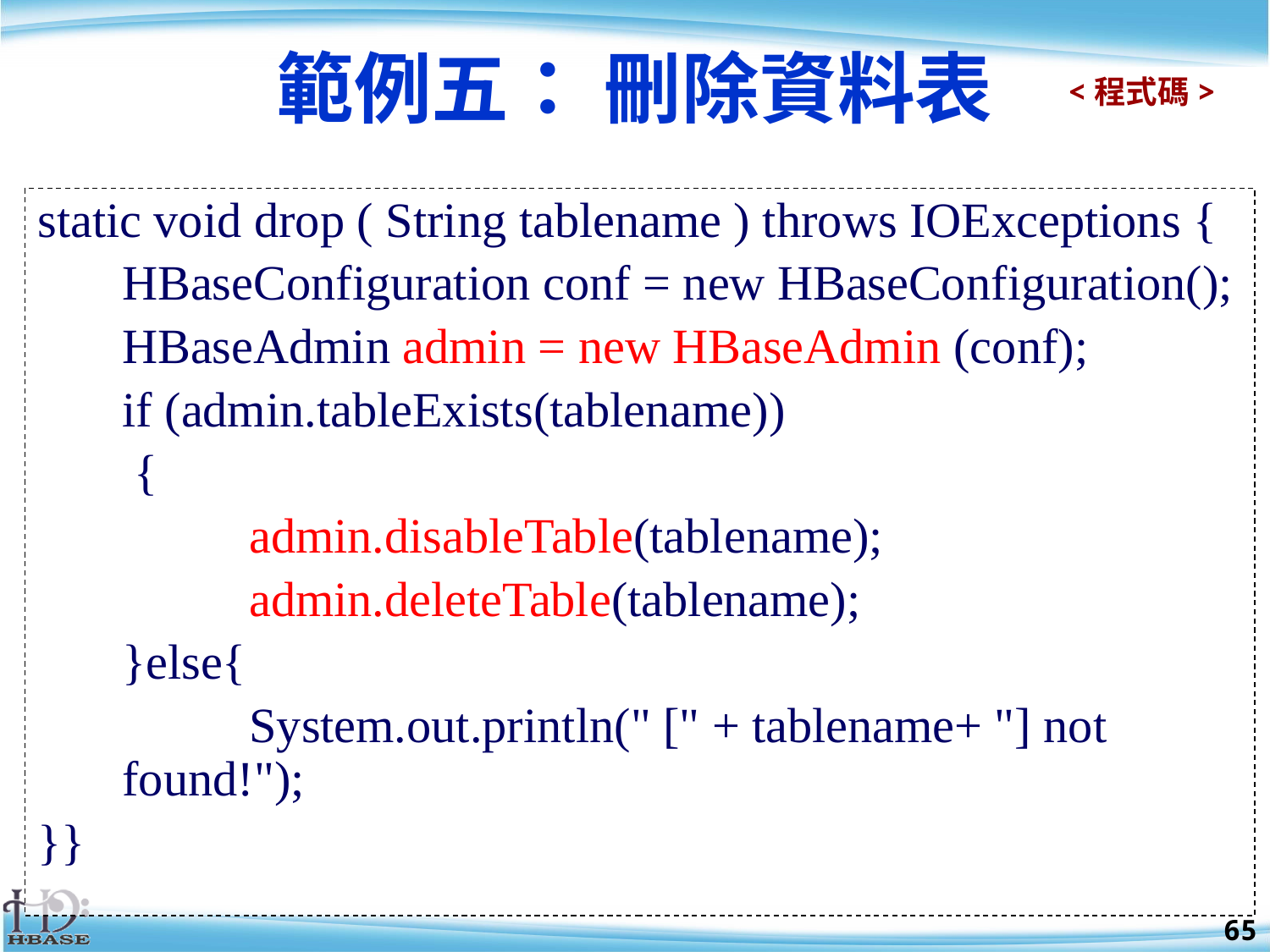

# 範例五： 刪除資料表
<程式碼>
static void drop ( String tablename ) throws IOExceptions {
	HBaseConfiguration conf = new HBaseConfiguration();
	HBaseAdmin admin = new HBaseAdmin (conf);
	if (admin.tableExists(tablename))
	 {
		admin.disableTable(tablename);
		admin.deleteTable(tablename);
	}else{
		System.out.println(" [" + tablename+ "] not found!");
}}
65